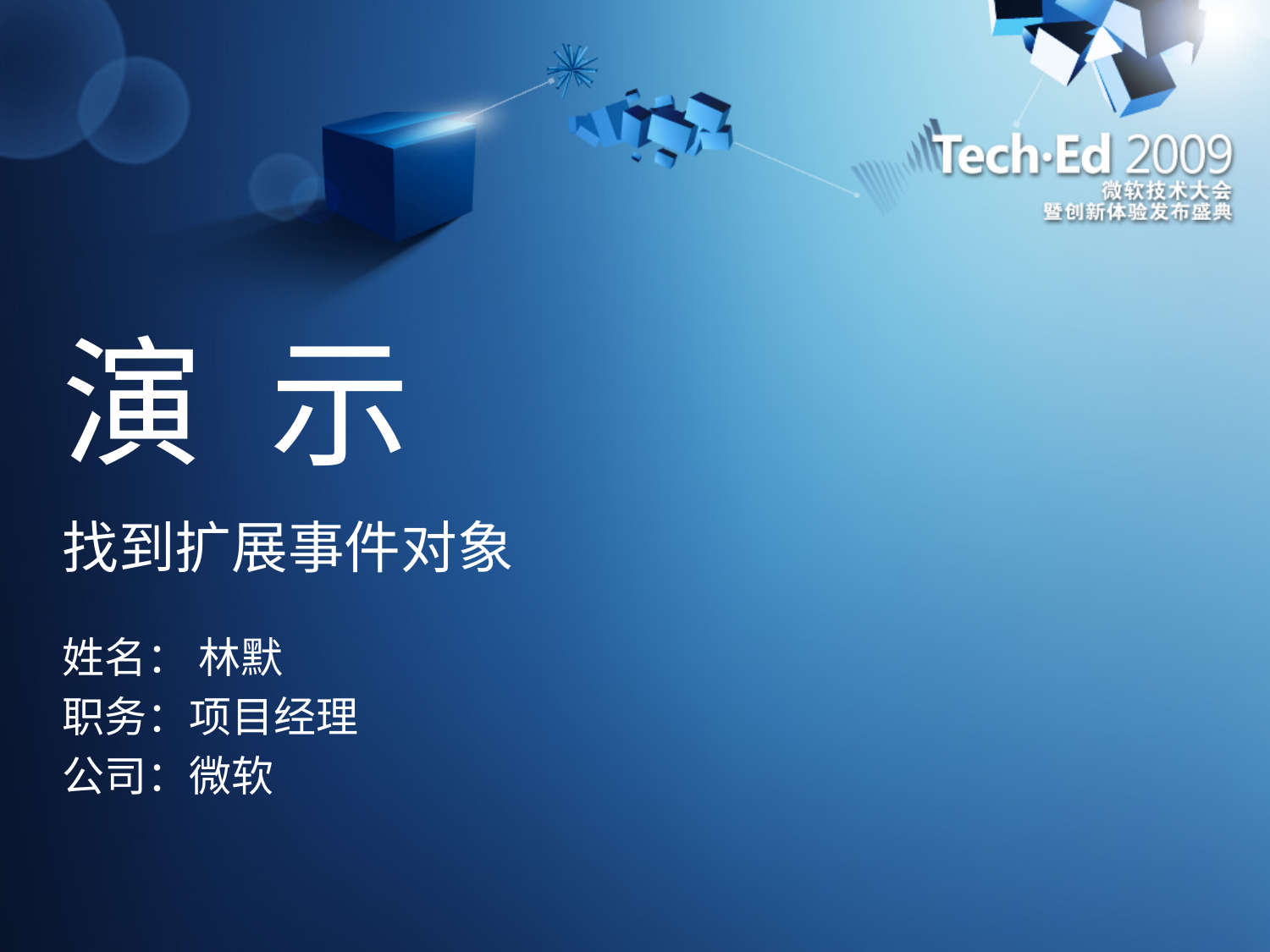

# 演 示
找到扩展事件对象
姓名： 林默
职务：项目经理
公司：微软